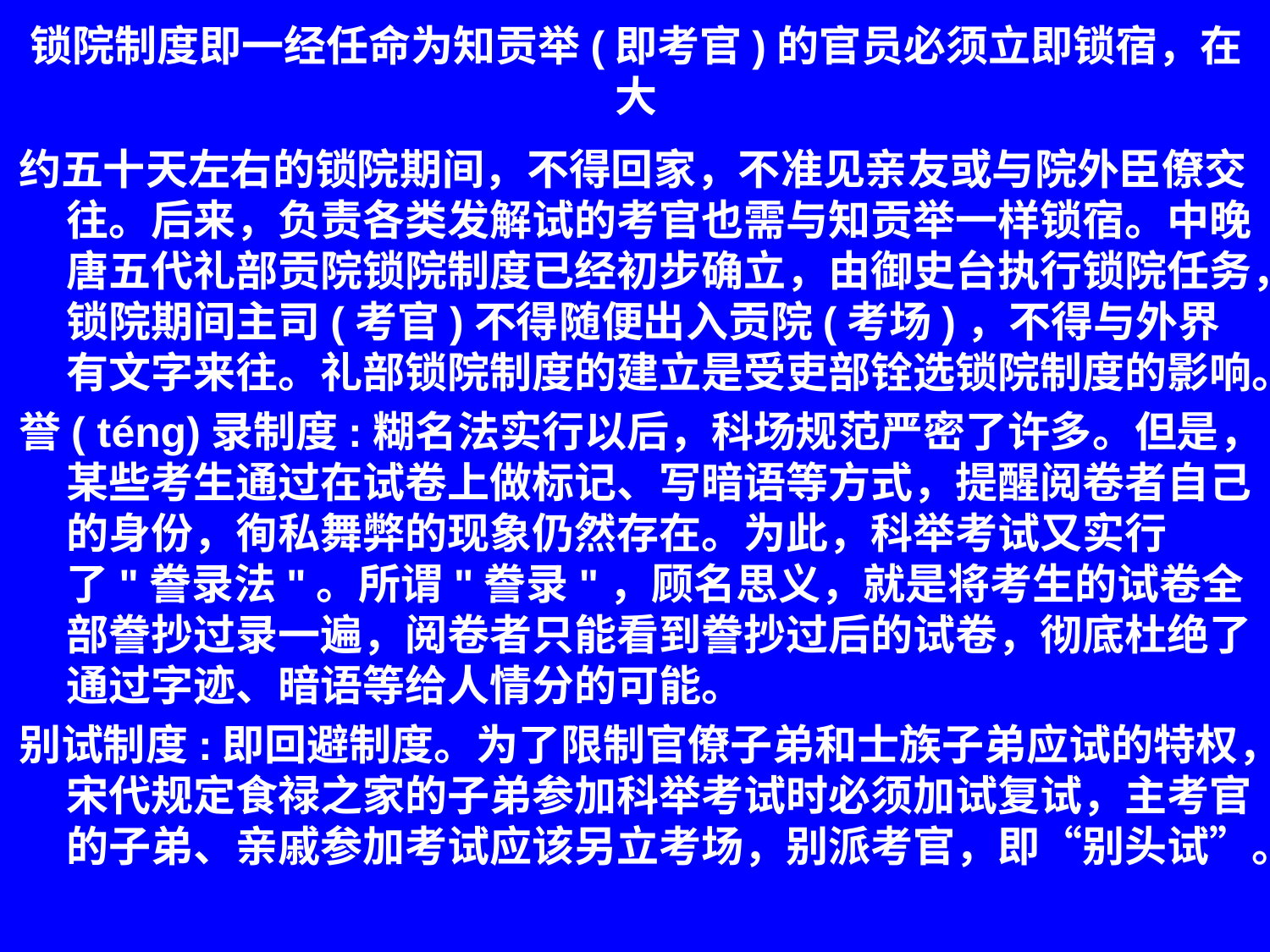

# 锁院制度即一经任命为知贡举(即考官)的官员必须立即锁宿，在大
约五十天左右的锁院期间，不得回家，不准见亲友或与院外臣僚交往。后来，负责各类发解试的考官也需与知贡举一样锁宿。中晚唐五代礼部贡院锁院制度已经初步确立，由御史台执行锁院任务，锁院期间主司(考官)不得随便出入贡院(考场)，不得与外界有文字来往。礼部锁院制度的建立是受吏部铨选锁院制度的影响。
誉( téng)录制度:糊名法实行以后，科场规范严密了许多。但是，某些考生通过在试卷上做标记、写暗语等方式，提醒阅卷者自己的身份，徇私舞弊的现象仍然存在。为此，科举考试又实行了"誊录法"。所谓"誊录"，顾名思义，就是将考生的试卷全部誊抄过录一遍，阅卷者只能看到誊抄过后的试卷，彻底杜绝了通过字迹、暗语等给人情分的可能。
别试制度:即回避制度。为了限制官僚子弟和士族子弟应试的特权，宋代规定食禄之家的子弟参加科举考试时必须加试复试，主考官的子弟、亲戚参加考试应该另立考场，别派考官，即“别头试”。